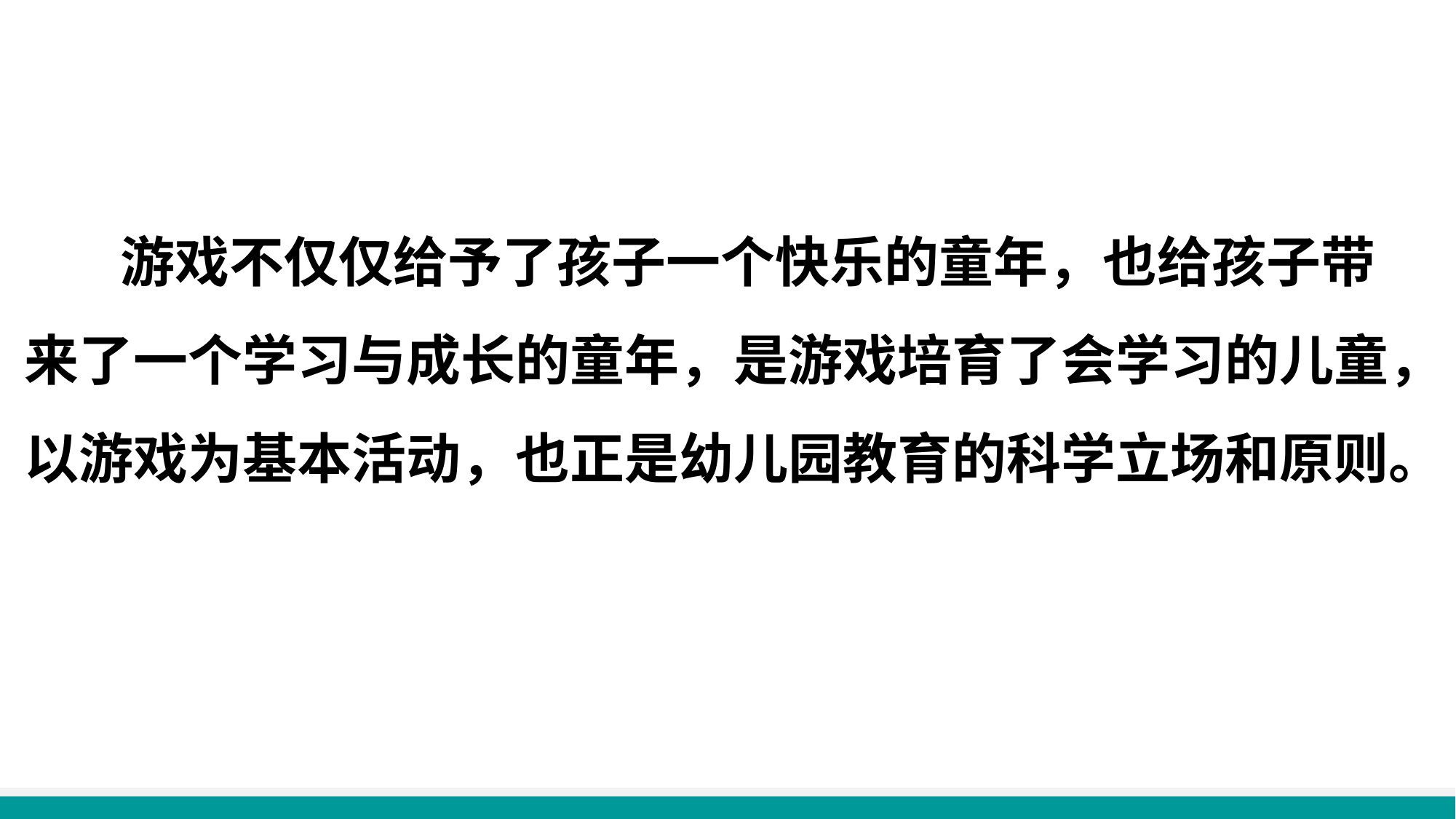

实战练
教师引
        游戏不仅仅给予了孩子一个快乐的童年，也给孩子带来了一个学习与成长的童年，是游戏培育了会学习的儿童，以游戏为基本活动，也正是幼儿园教育的科学立场和原则。
19